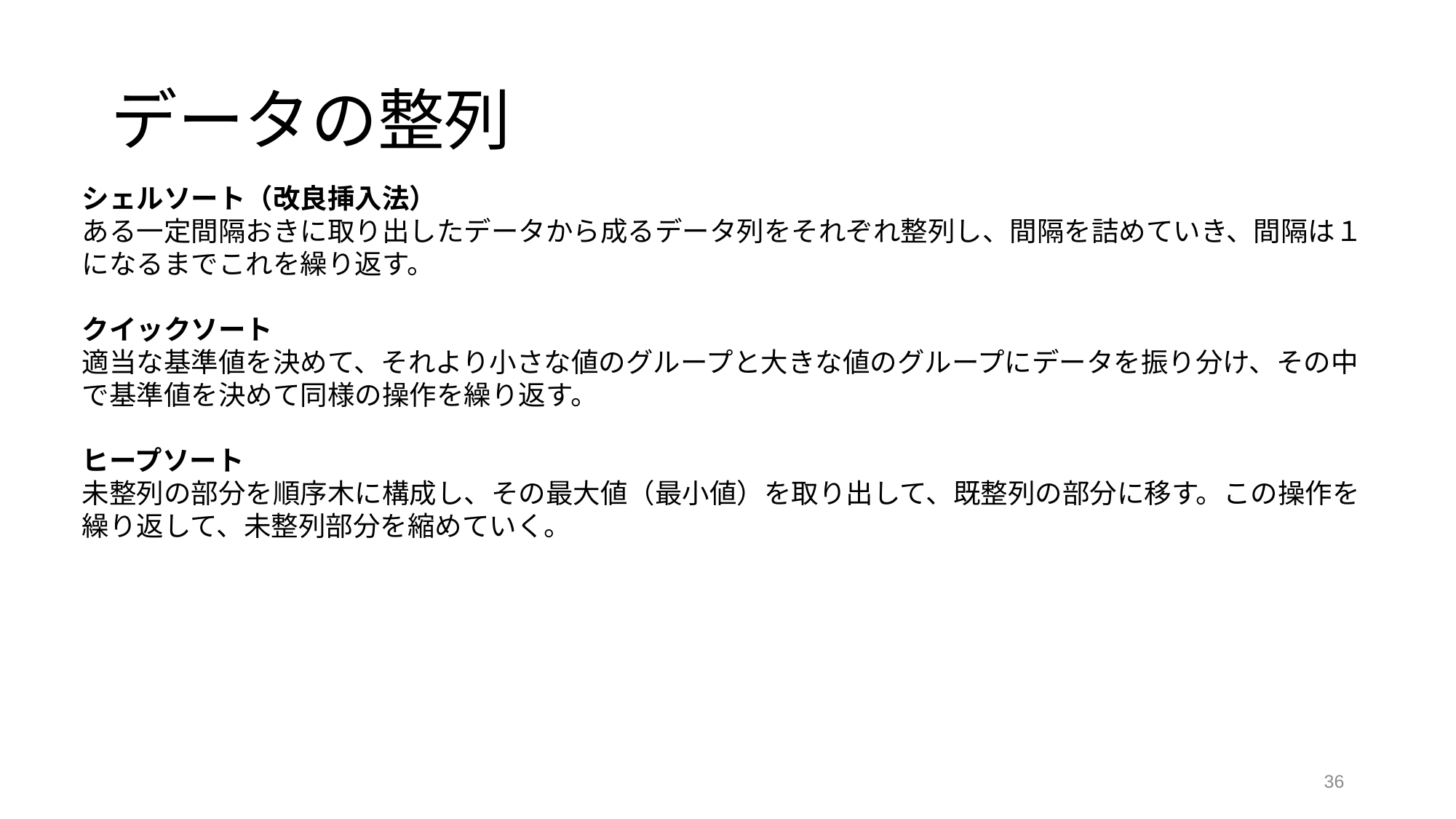

# データの整列
シェルソート（改良挿入法）
ある一定間隔おきに取り出したデータから成るデータ列をそれぞれ整列し、間隔を詰めていき、間隔は１になるまでこれを繰り返す。

クイックソート
適当な基準値を決めて、それより小さな値のグループと大きな値のグループにデータを振り分け、その中で基準値を決めて同様の操作を繰り返す。

ヒープソート
未整列の部分を順序木に構成し、その最大値（最小値）を取り出して、既整列の部分に移す。この操作を繰り返して、未整列部分を縮めていく。

36